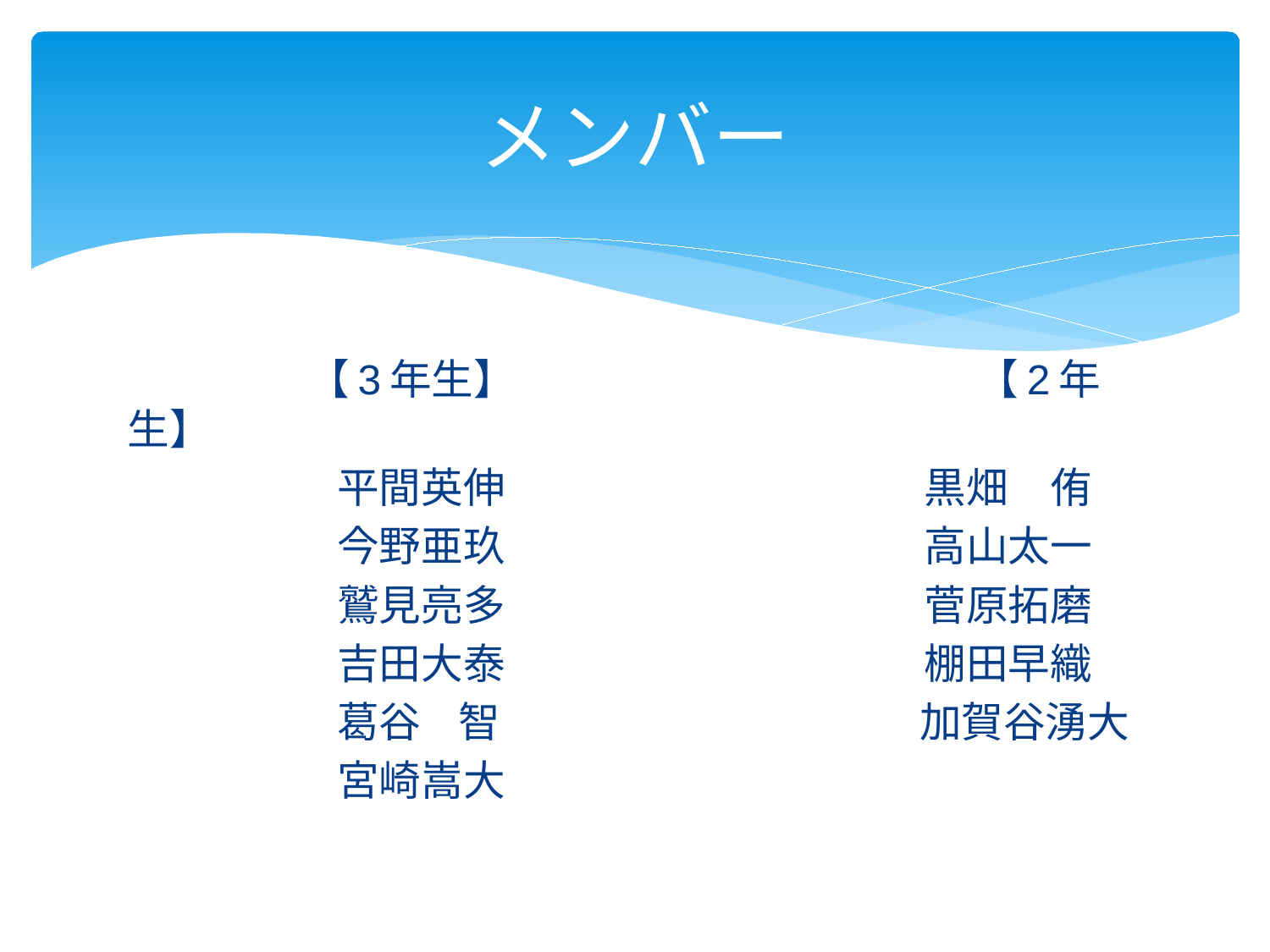

# メンバー
　　　　　【3年生】　　　　　　　　　　　【2年生】
　　　　　平間英伸　　　　　　　　　　黒畑　侑
　　　　　今野亜玖　　　　　　　　　　高山太一
　　　　　鷲見亮多　　　　　　　　　　菅原拓磨
　　　　　吉田大泰　　　　　　　　　　棚田早織
　　　　　葛谷    智　　　　　　　　　　加賀谷湧大
　　　　　宮崎嵩大